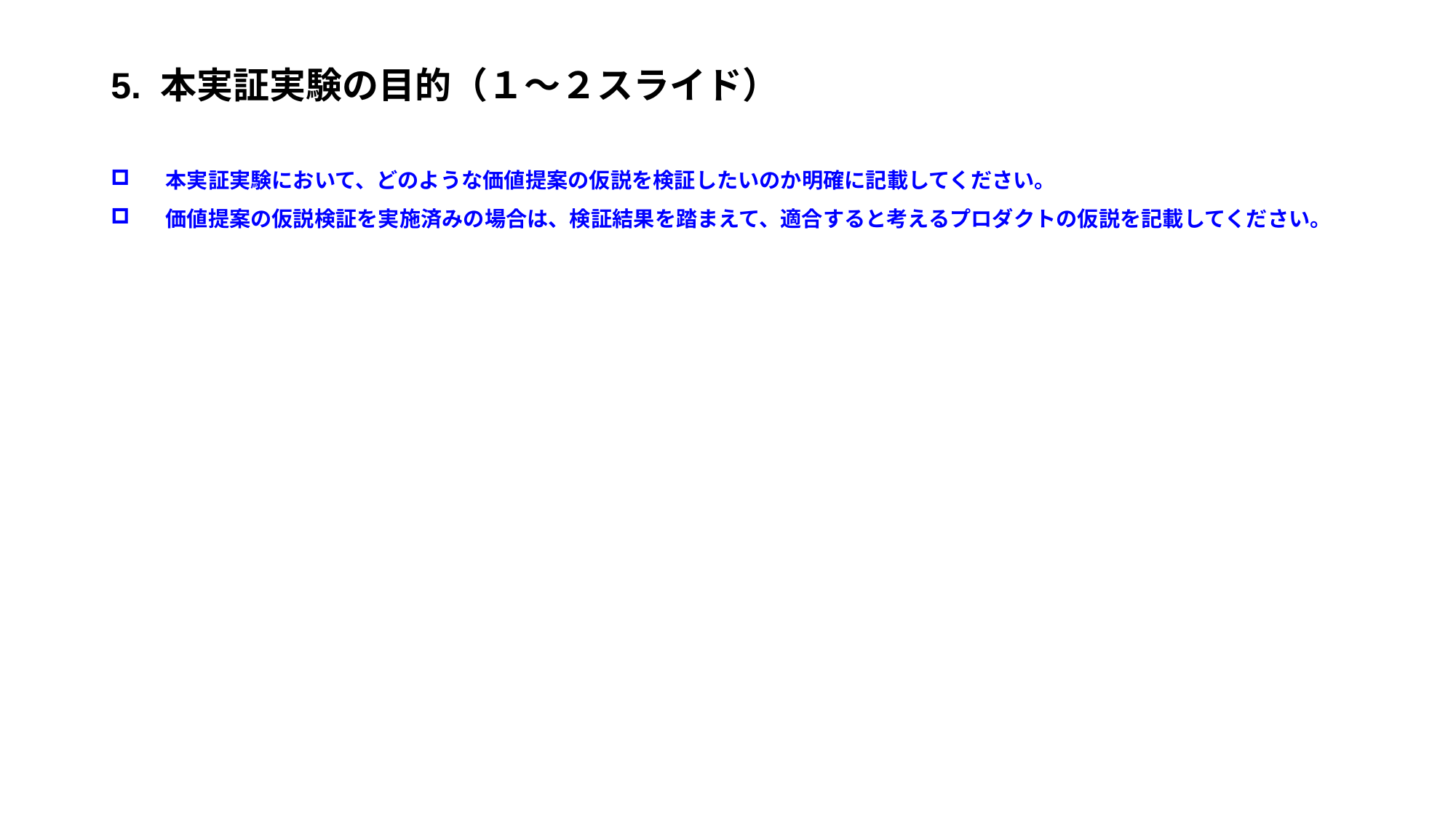

# 5. 本実証実験の目的（１～２スライド）
本実証実験において、どのような価値提案の仮説を検証したいのか明確に記載してください。
価値提案の仮説検証を実施済みの場合は、検証結果を踏まえて、適合すると考えるプロダクトの仮説を記載してください。